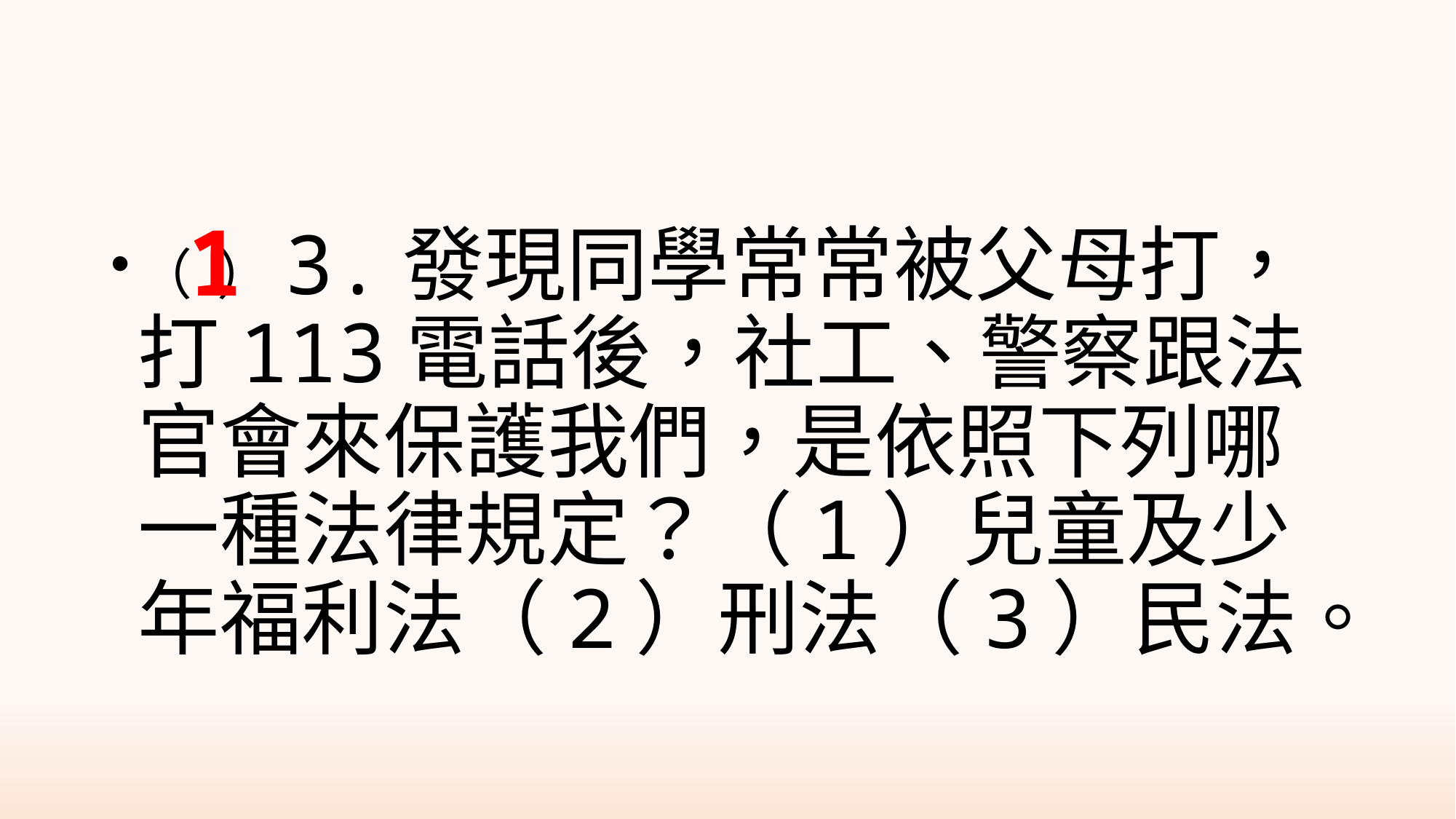

1
（  ）3.發現同學常常被父母打，打113電話後，社工、警察跟法官會來保護我們，是依照下列哪一種法律規定？（1）兒童及少年福利法（2）刑法（3）民法。